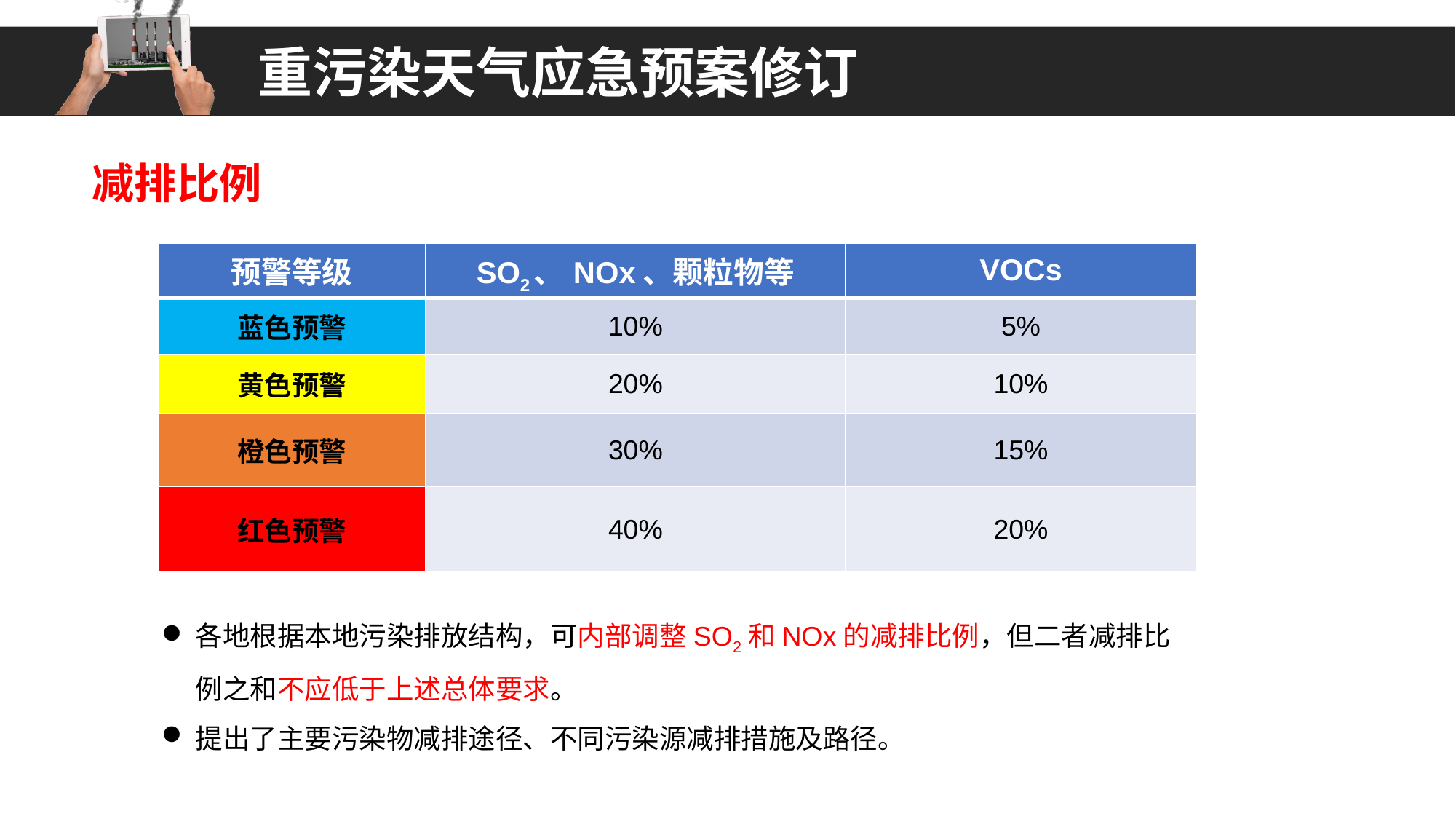

重污染天气应急预案修订
减排比例
| 预警等级 | SO2、NOx、颗粒物等 | VOCs |
| --- | --- | --- |
| 蓝色预警 | 10% | 5% |
| 黄色预警 | 20% | 10% |
| 橙色预警 | 30% | 15% |
| 红色预警 | 40% | 20% |
各地根据本地污染排放结构，可内部调整SO2和NOx的减排比例，但二者减排比例之和不应低于上述总体要求。
提出了主要污染物减排途径、不同污染源减排措施及路径。